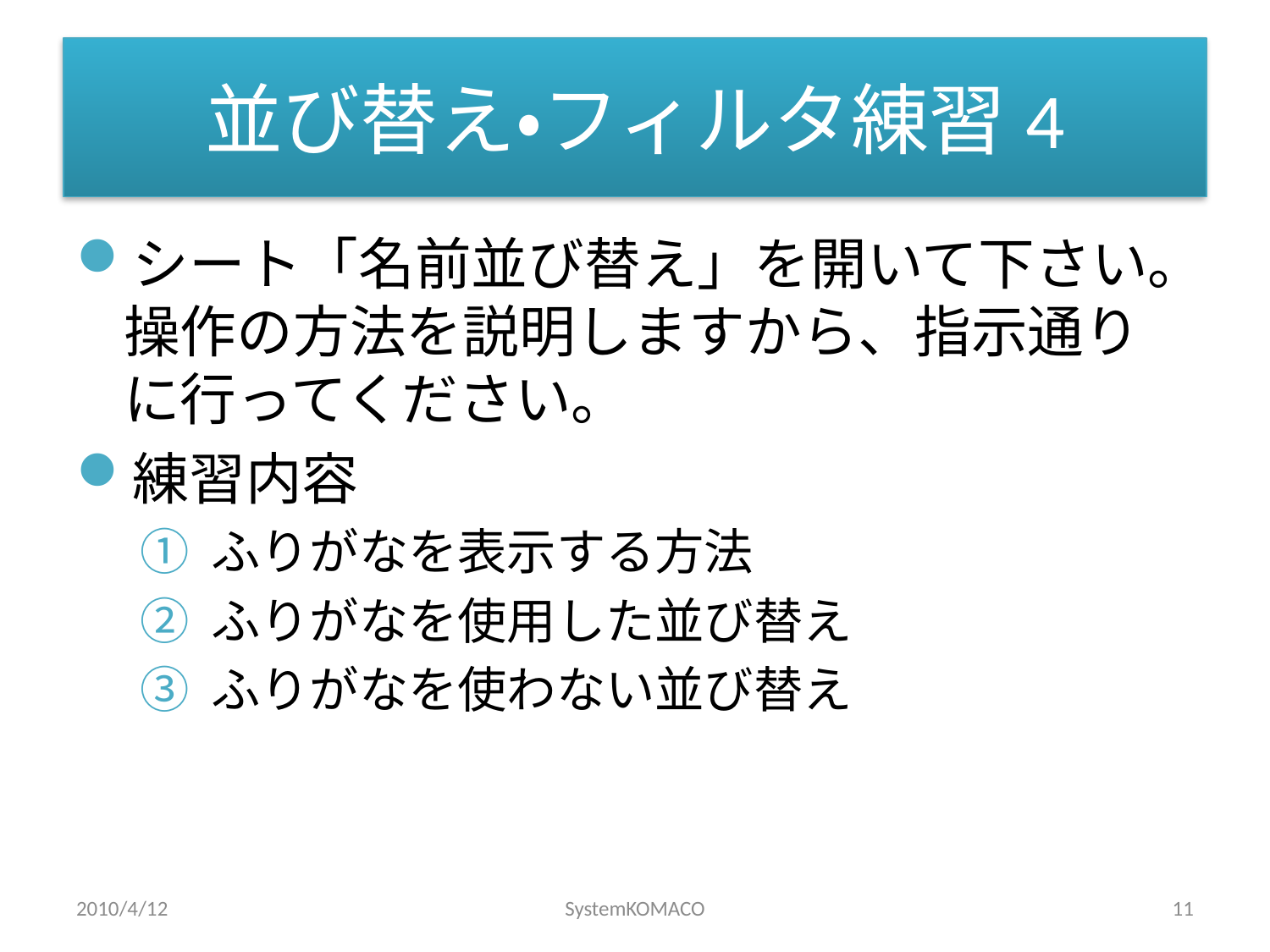

# 並び替え・フィルタ練習4
シート「名前並び替え」を開いて下さい。操作の方法を説明しますから、指示通りに行ってください。
練習内容
ふりがなを表示する方法
ふりがなを使用した並び替え
ふりがなを使わない並び替え
2010/4/12
SystemKOMACO
11